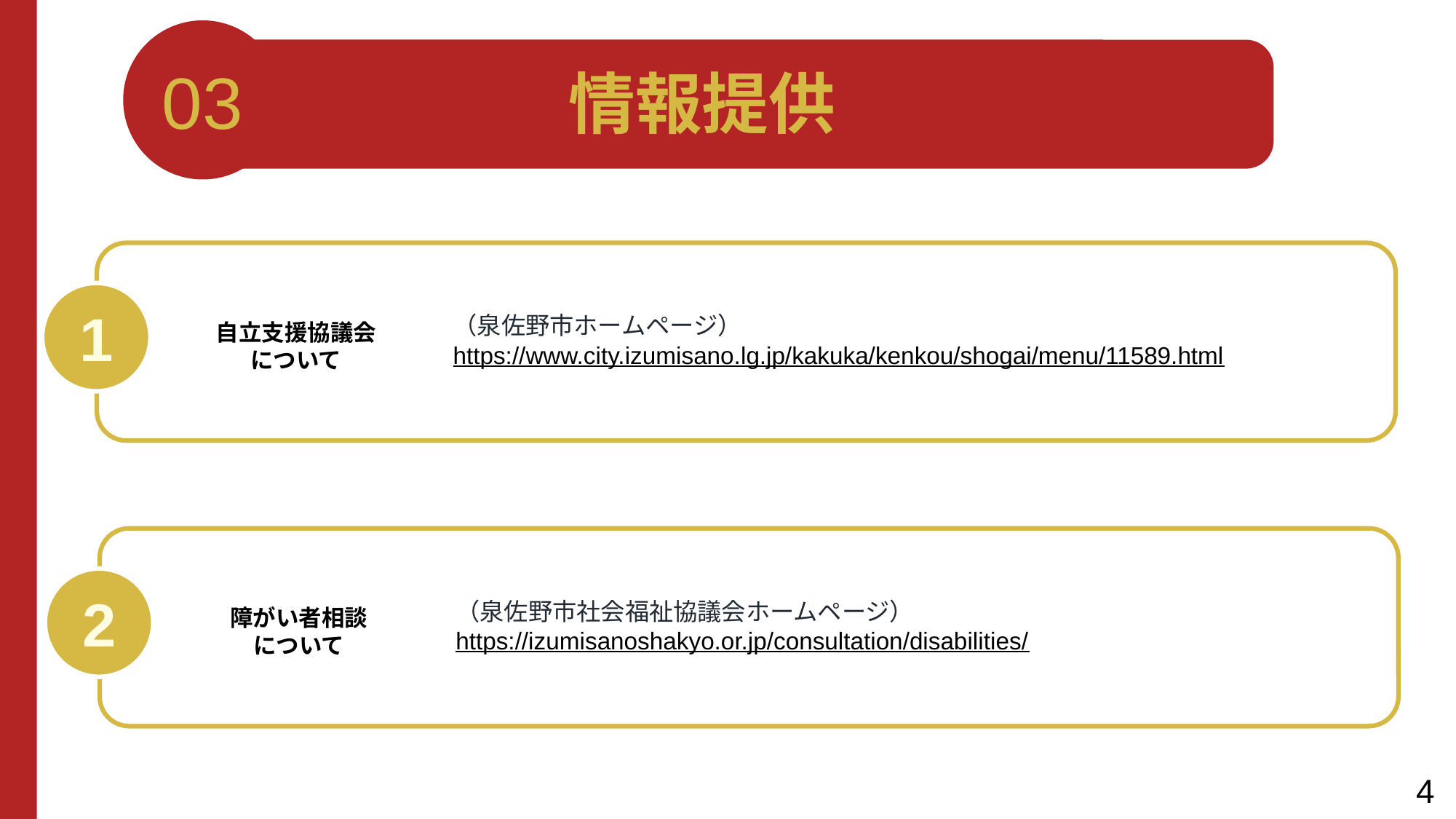

03

情報提供

1
（泉佐野市ホームページ）
https://www.city.izumisano.lg.jp/kakuka/kenkou/shogai/menu/11589.html
自立支援協議会
について

2
（泉佐野市社会福祉協議会ホームページ）
https://izumisanoshakyo.or.jp/consultation/disabilities/
障がい者相談
について